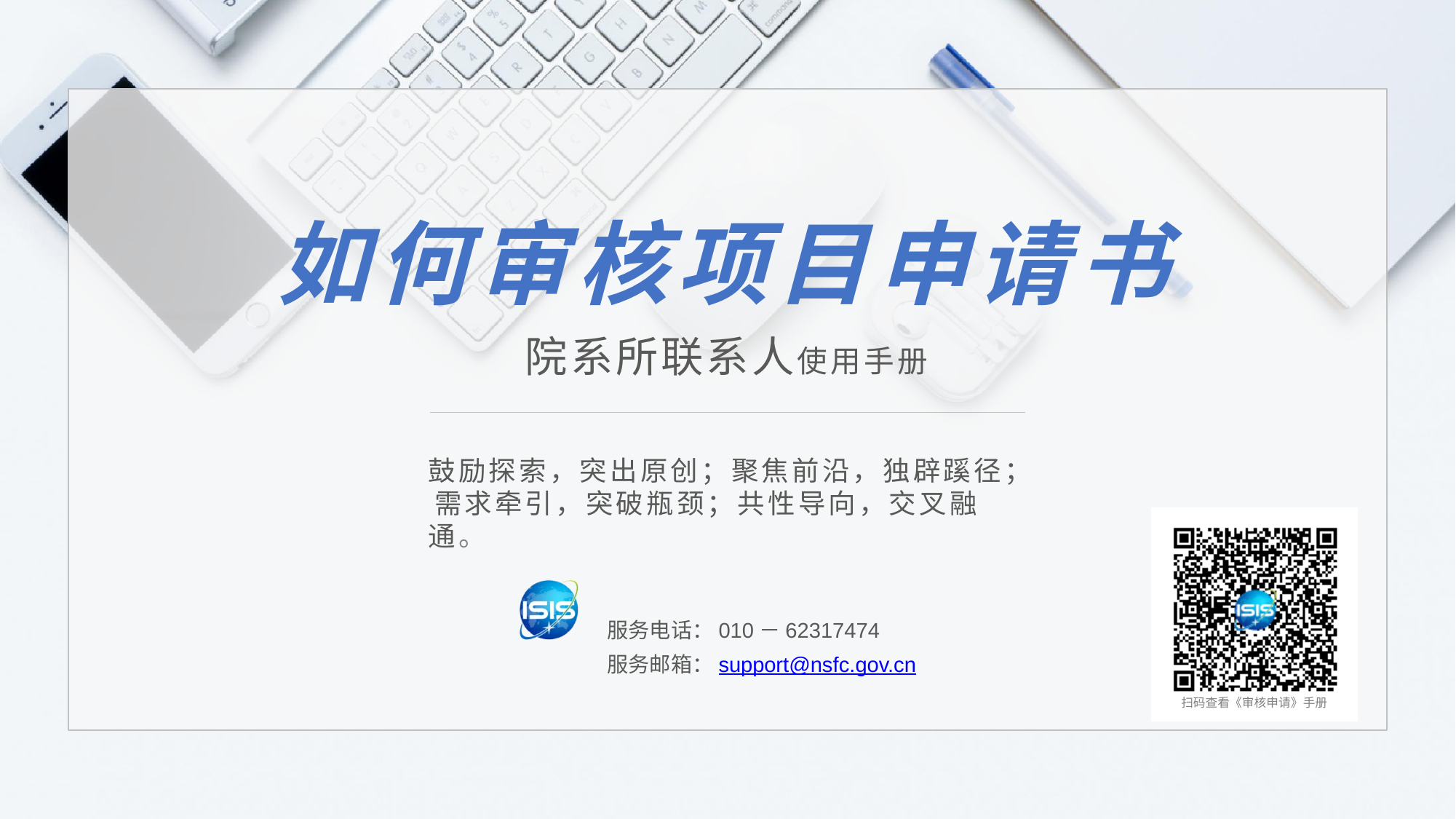

# 如何审核项目申请书
院系所联系人使用手册

鼓励探索，突出原创；聚焦前沿，独辟蹊径；  需求牵引，突破瓶颈；共性导向，交叉融通。

服务电话：010－62317474
服务邮箱：support@nsfc.gov.cn

扫码查看《审核申请》手册